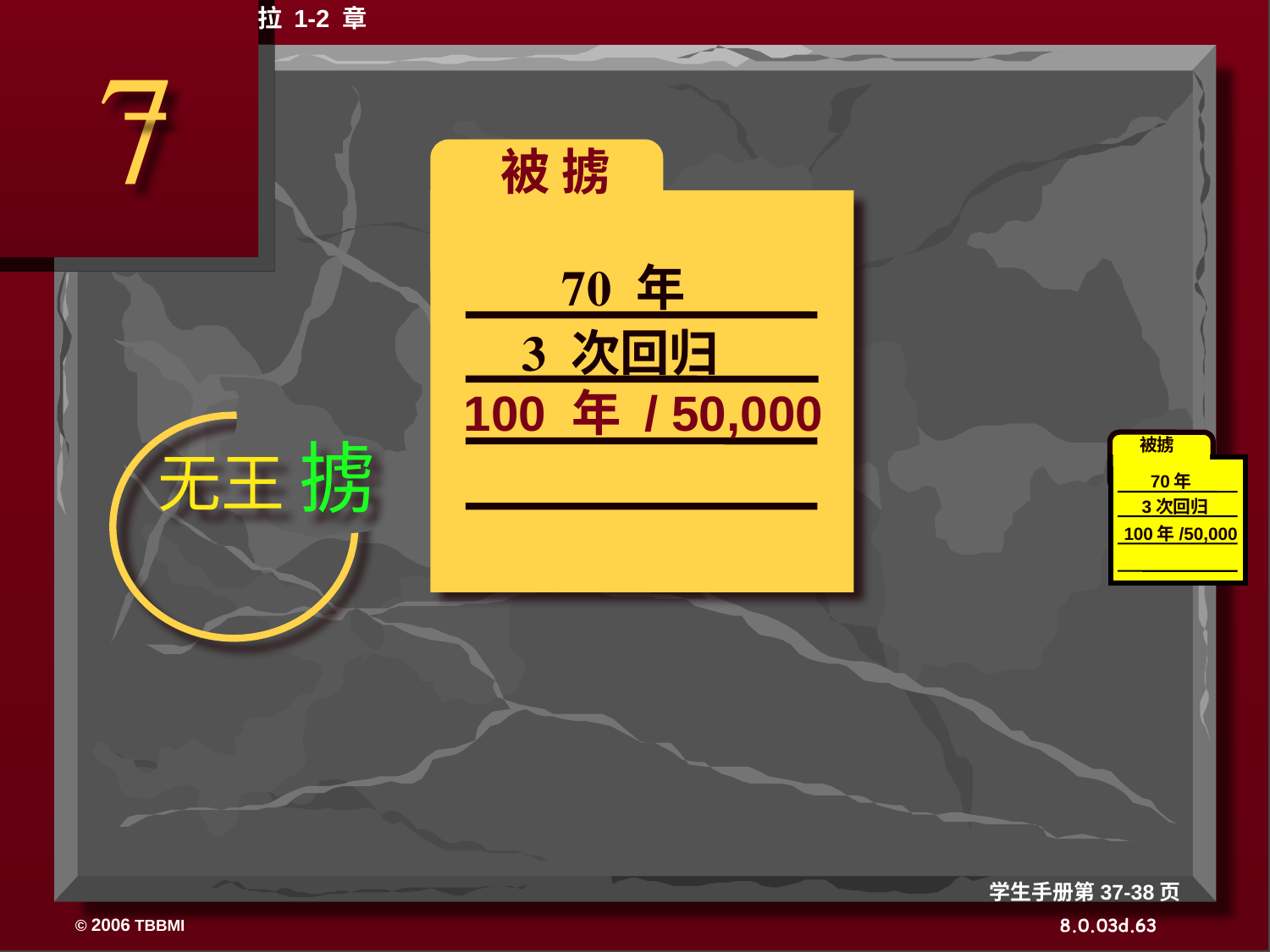

拉 1-2 章

7

被 掳

70 年

3 次回归

100 年 / 50,000

无王 掳
被掳

 70年
3次回归
100年/50,000

学生手册第37-38页
63